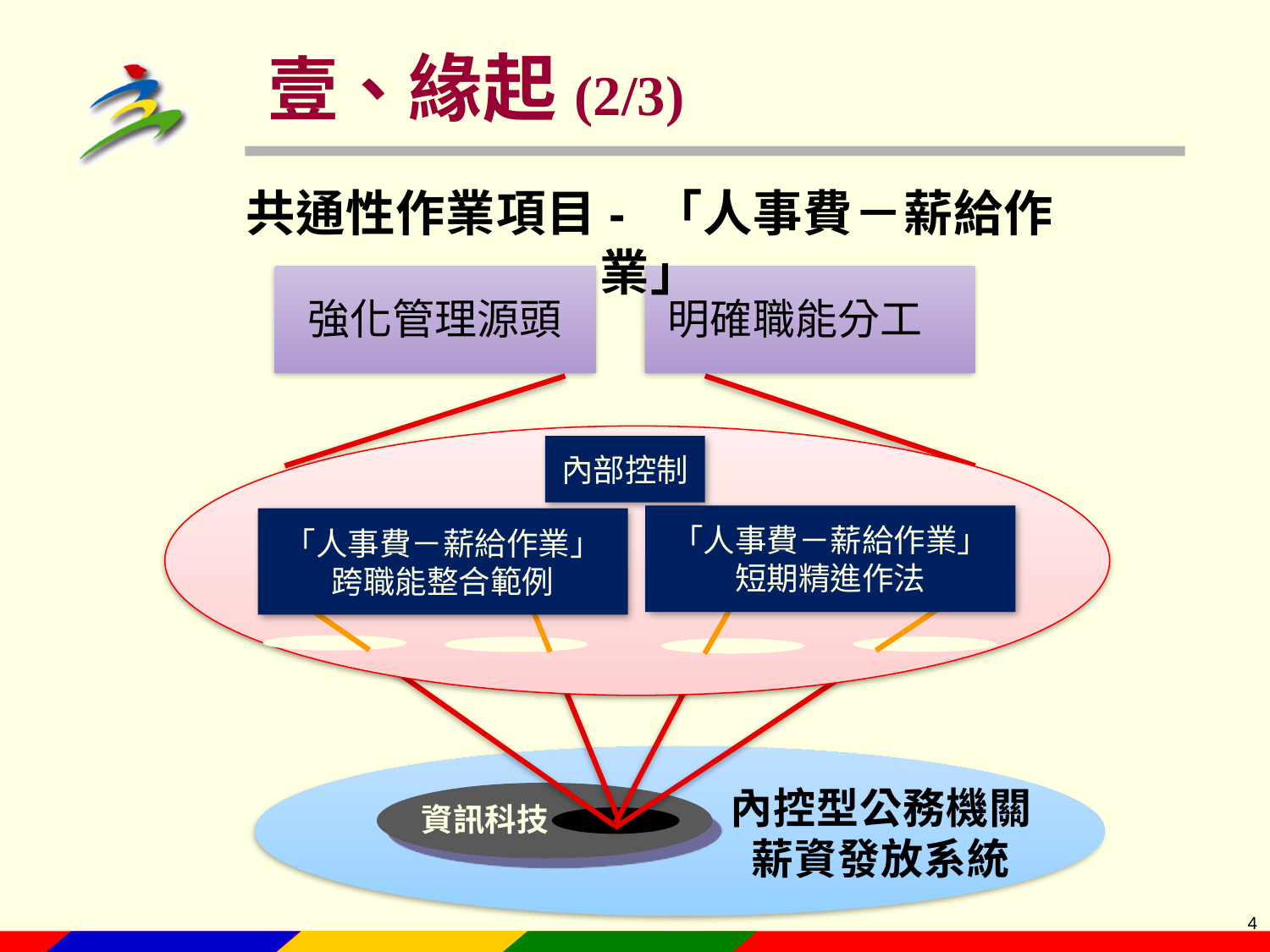

# 壹、緣起(2/3)
共通性作業項目- 「人事費－薪給作業」

強化管理源頭
明確職能分工

內部控制

「人事費－薪給作業」短期精進作法
「人事費－薪給作業」跨職能整合範例

內控型公務機關
薪資發放系統

資訊科技

4